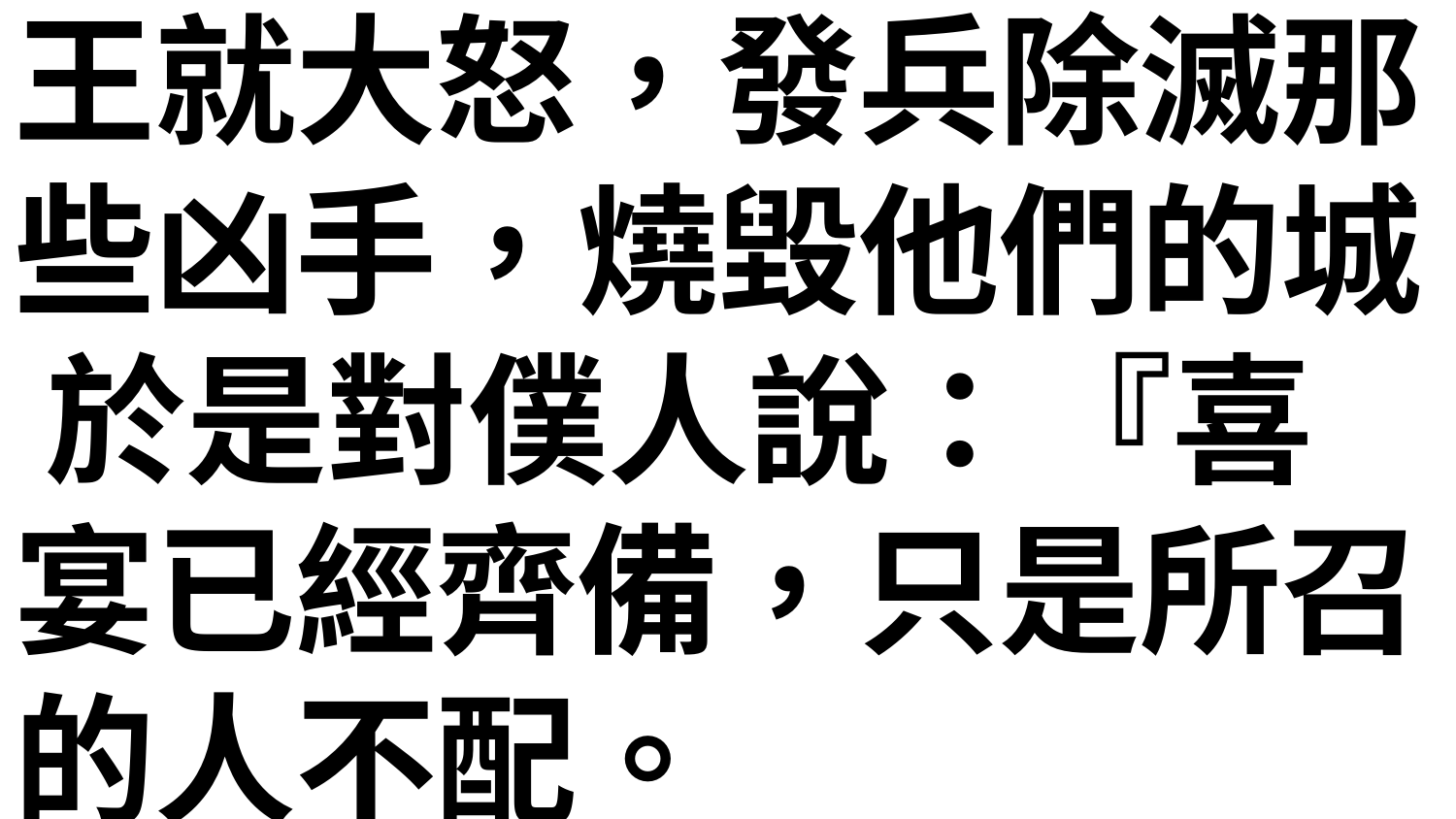

王就大怒，發兵除滅那些凶手，燒毀他們的城。 於是對僕人說：『喜宴已經齊備，只是所召的人不配。